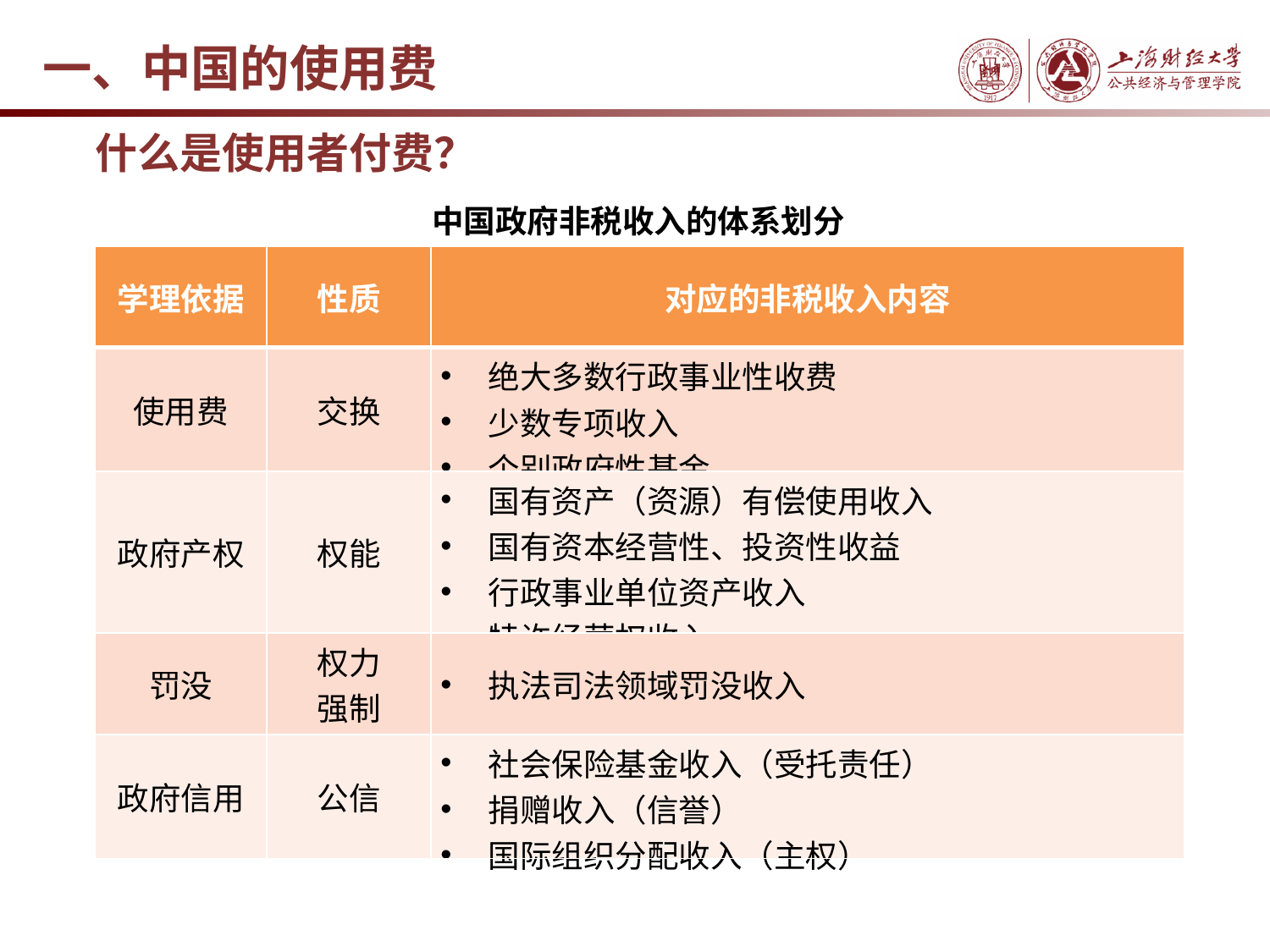

一、中国的使用费
什么是使用者付费？
中国政府非税收入的体系划分
| 学理依据 | 性质 | 对应的非税收入内容 |
| --- | --- | --- |
| 使用费 | 交换 | 绝大多数行政事业性收费 少数专项收入 个别政府性基金 |
| 政府产权 | 权能 | 国有资产（资源）有偿使用收入 国有资本经营性、投资性收益 行政事业单位资产收入 特许经营权收入 |
| 罚没 | 权力 强制 | 执法司法领域罚没收入 |
| 政府信用 | 公信 | 社会保险基金收入（受托责任） 捐赠收入（信誉） 国际组织分配收入（主权） |
2